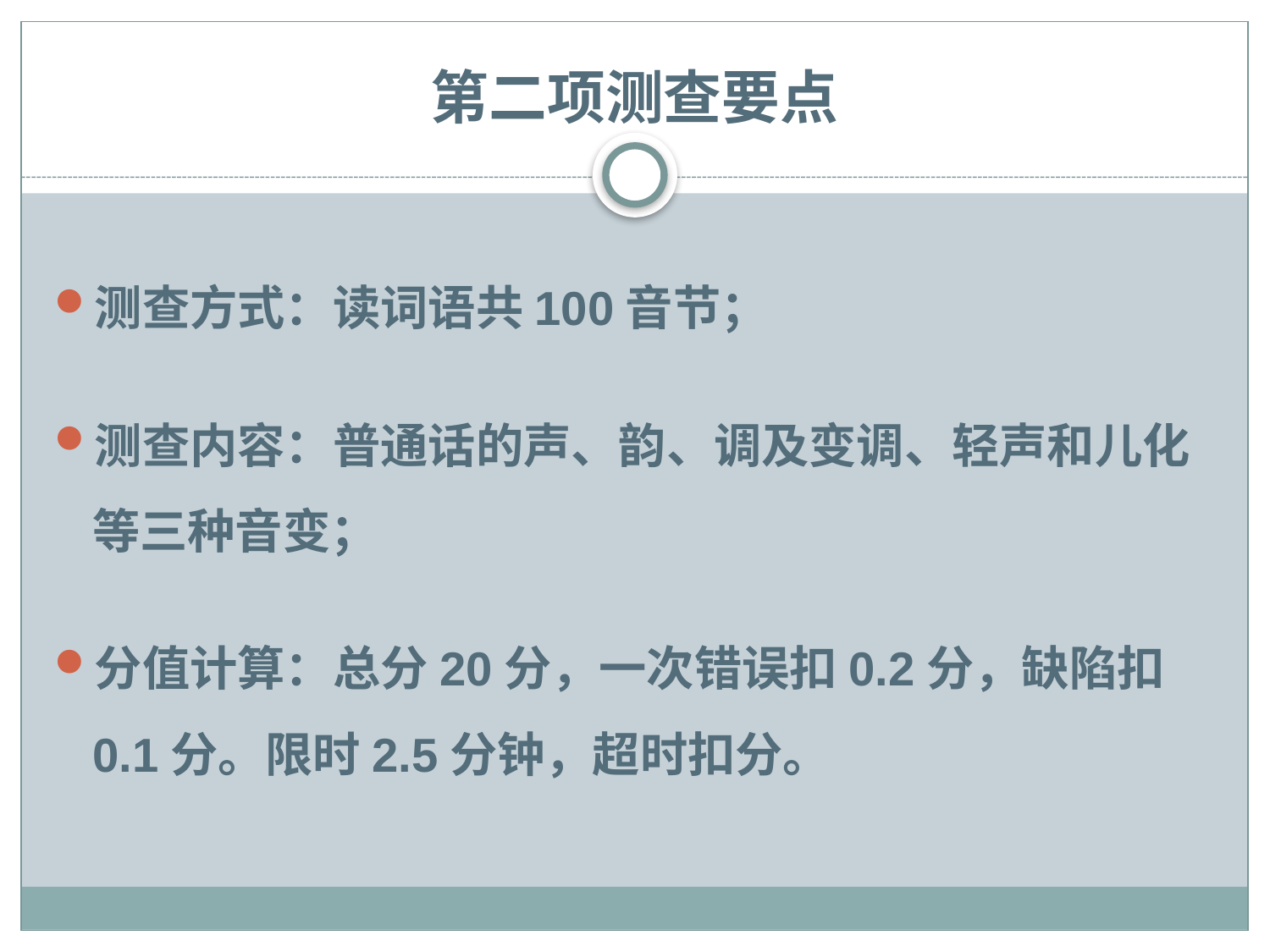

# 第二项测查要点
测查方式：读词语共100音节；

测查内容：普通话的声、韵、调及变调、轻声和儿化等三种音变；

分值计算：总分20分，一次错误扣0.2分，缺陷扣0.1分。限时2.5分钟，超时扣分。